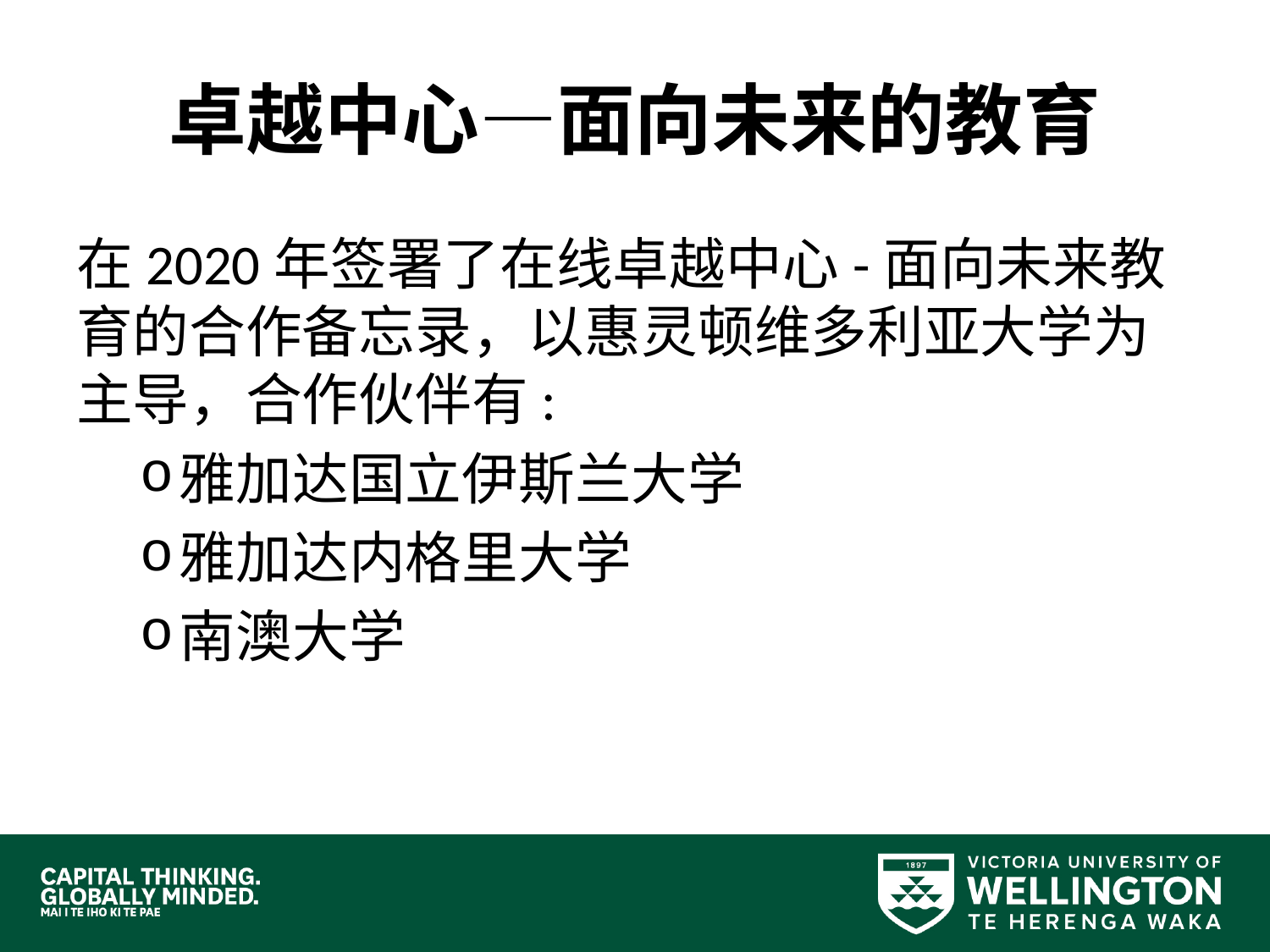

# 卓越中心—面向未来的教育
在2020年签署了在线卓越中心-面向未来教育的合作备忘录，以惠灵顿维多利亚大学为主导，合作伙伴有:
雅加达国立伊斯兰大学
雅加达内格里大学
南澳大学